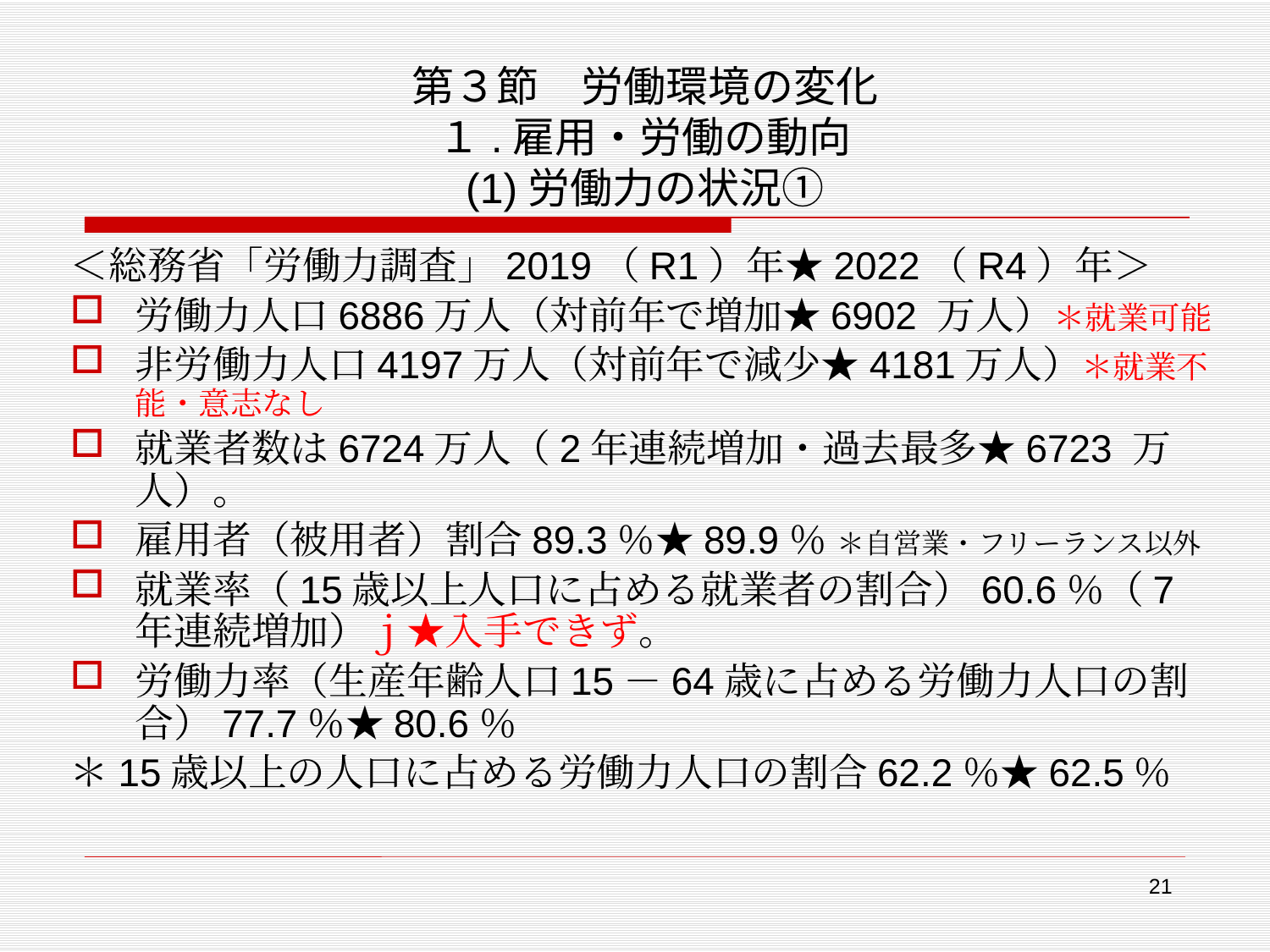

# 第３節　労働環境の変化 １.雇用・労働の動向 (1)労働力の状況①
＜総務省「労働力調査」2019（R1）年★2022（R4）年＞
労働力人口6886万人（対前年で増加★6902 万人）＊就業可能
非労働力人口4197万人（対前年で減少★4181万人）＊就業不能・意志なし
就業者数は6724万人（2年連続増加・過去最多★6723 万人）。
雇用者（被用者）割合89.3％★89.9％ ＊自営業・フリーランス以外
就業率（15歳以上人口に占める就業者の割合）60.6％（7年連続増加）ｊ★入手できず。
労働力率（生産年齢人口15－64歳に占める労働力人口の割合）77.7％★80.6％
＊15歳以上の人口に占める労働力人口の割合62.2％★62.5％
21